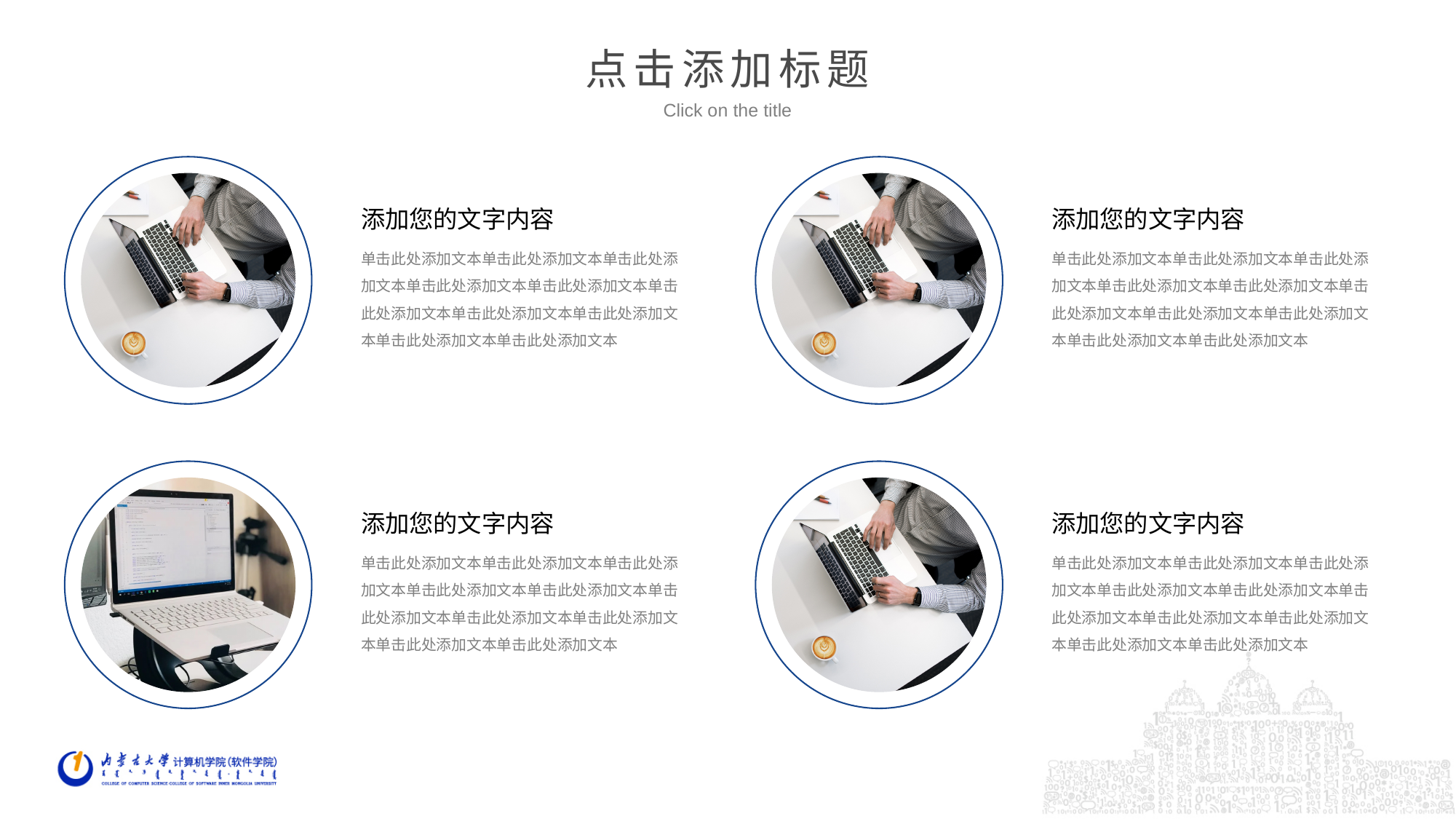

点击添加标题
Click on the title

添加您的文字内容
单击此处添加文本单击此处添加文本单击此处添加文本单击此处添加文本单击此处添加文本单击此处添加文本单击此处添加文本单击此处添加文本单击此处添加文本单击此处添加文本

添加您的文字内容
单击此处添加文本单击此处添加文本单击此处添加文本单击此处添加文本单击此处添加文本单击此处添加文本单击此处添加文本单击此处添加文本单击此处添加文本单击此处添加文本

添加您的文字内容
单击此处添加文本单击此处添加文本单击此处添加文本单击此处添加文本单击此处添加文本单击此处添加文本单击此处添加文本单击此处添加文本单击此处添加文本单击此处添加文本

添加您的文字内容
单击此处添加文本单击此处添加文本单击此处添加文本单击此处添加文本单击此处添加文本单击此处添加文本单击此处添加文本单击此处添加文本单击此处添加文本单击此处添加文本